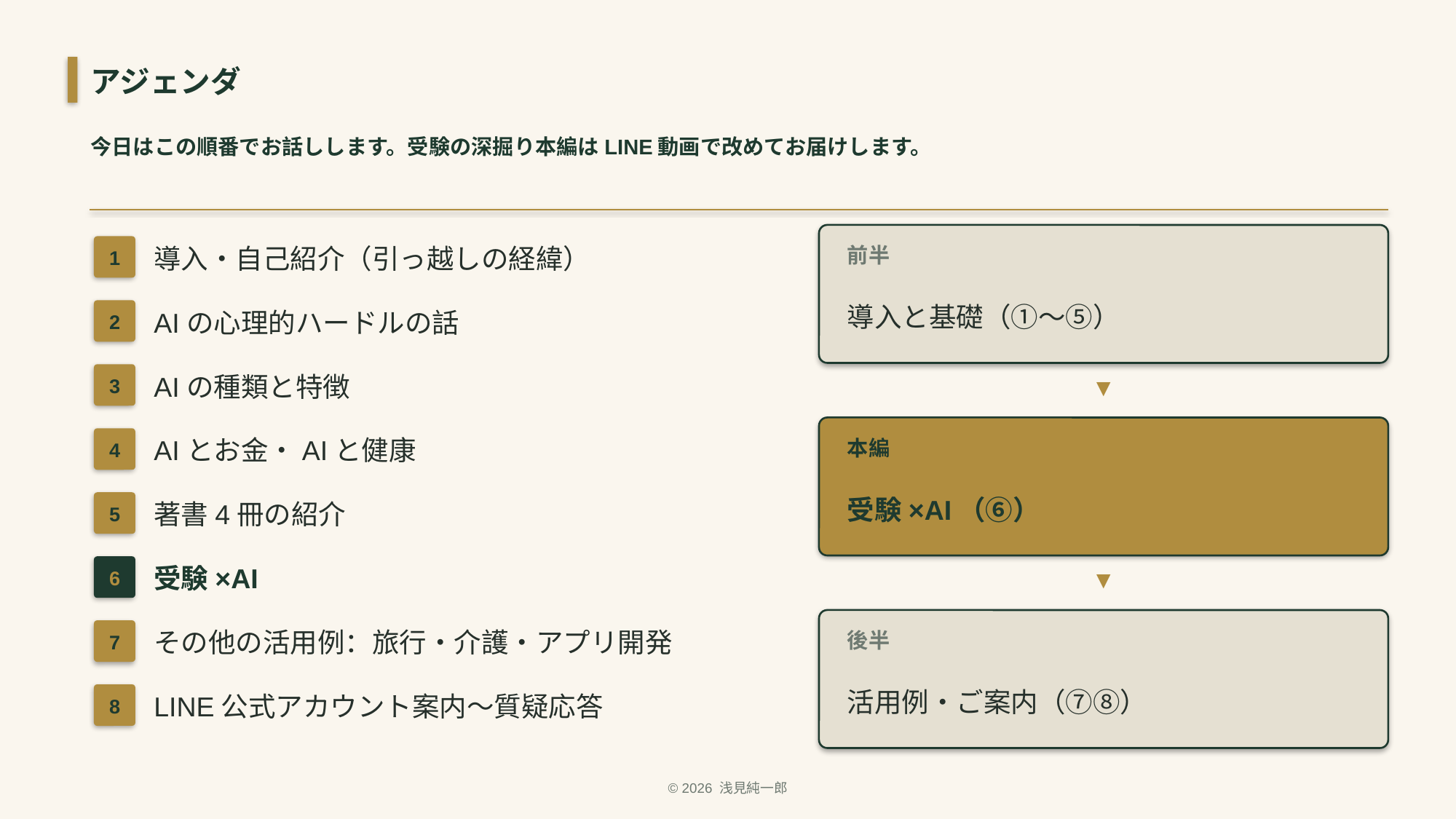

アジェンダ

今日はこの順番でお話しします。受験の深掘り本編はLINE動画で改めてお届けします。
導入・自己紹介（引っ越しの経緯）

1
前半
導入と基礎（①〜⑤）
AIの心理的ハードルの話

2
AIの種類と特徴
▼

3
AIとお金・AIと健康

4
本編
受験×AI（⑥）
著書4冊の紹介

5
受験×AI
▼

6
その他の活用例：旅行・介護・アプリ開発

7
後半
活用例・ご案内（⑦⑧）
LINE公式アカウント案内〜質疑応答

8
© 2026 浅見純一郎